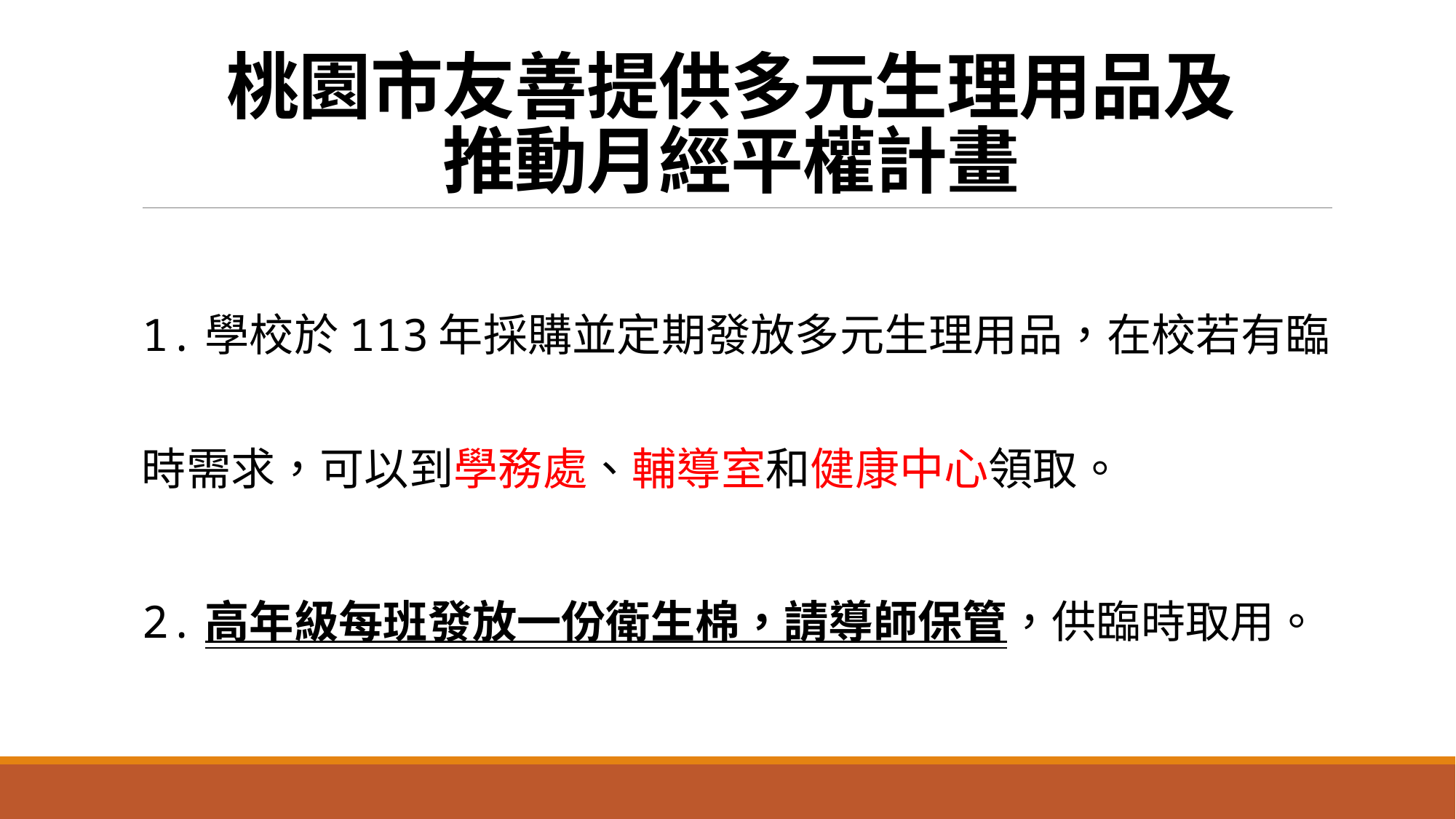

# 桃園市友善提供多元生理用品及 推動月經平權計畫
1.學校於113年採購並定期發放多元生理用品，在校若有臨時需求，可以到學務處、輔導室和健康中心領取。
2.高年級每班發放一份衛生棉，請導師保管，供臨時取用。